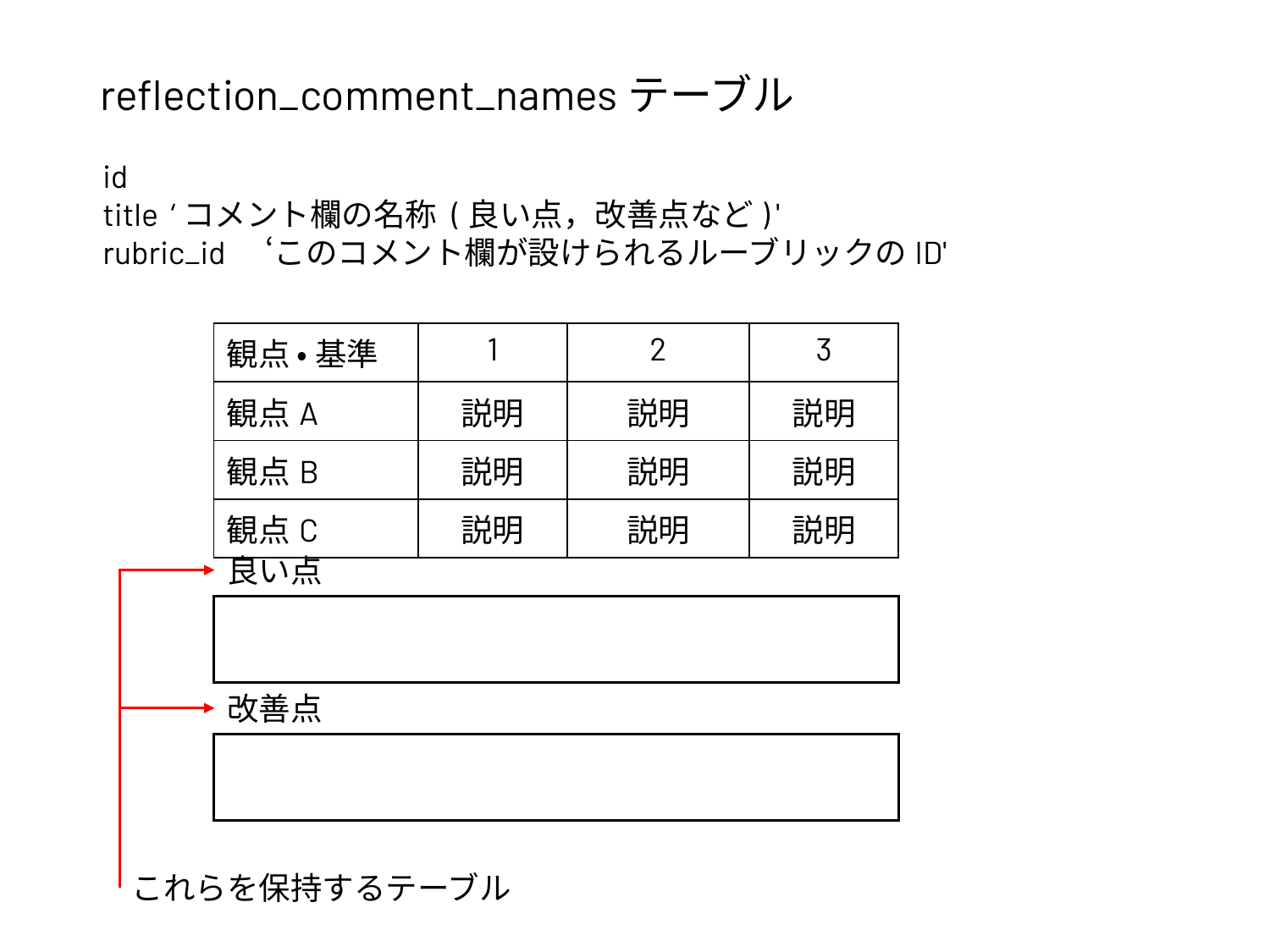

# reflection_comment_namesテーブル
 id
 title  ‘コメント欄の名称 (良い点，改善点など) '
 rubric_id　‘このコメント欄が設けられるルーブリックのID'
| 観点 ・ 基準 | 1 | 2 | 3 |
| --- | --- | --- | --- |
| 観点A | 説明 | 説明 | 説明 |
| 観点B | 説明 | 説明 | 説明 |
| 観点C | 説明 | 説明 | 説明 |
良い点

改善点

これらを保持するテーブル